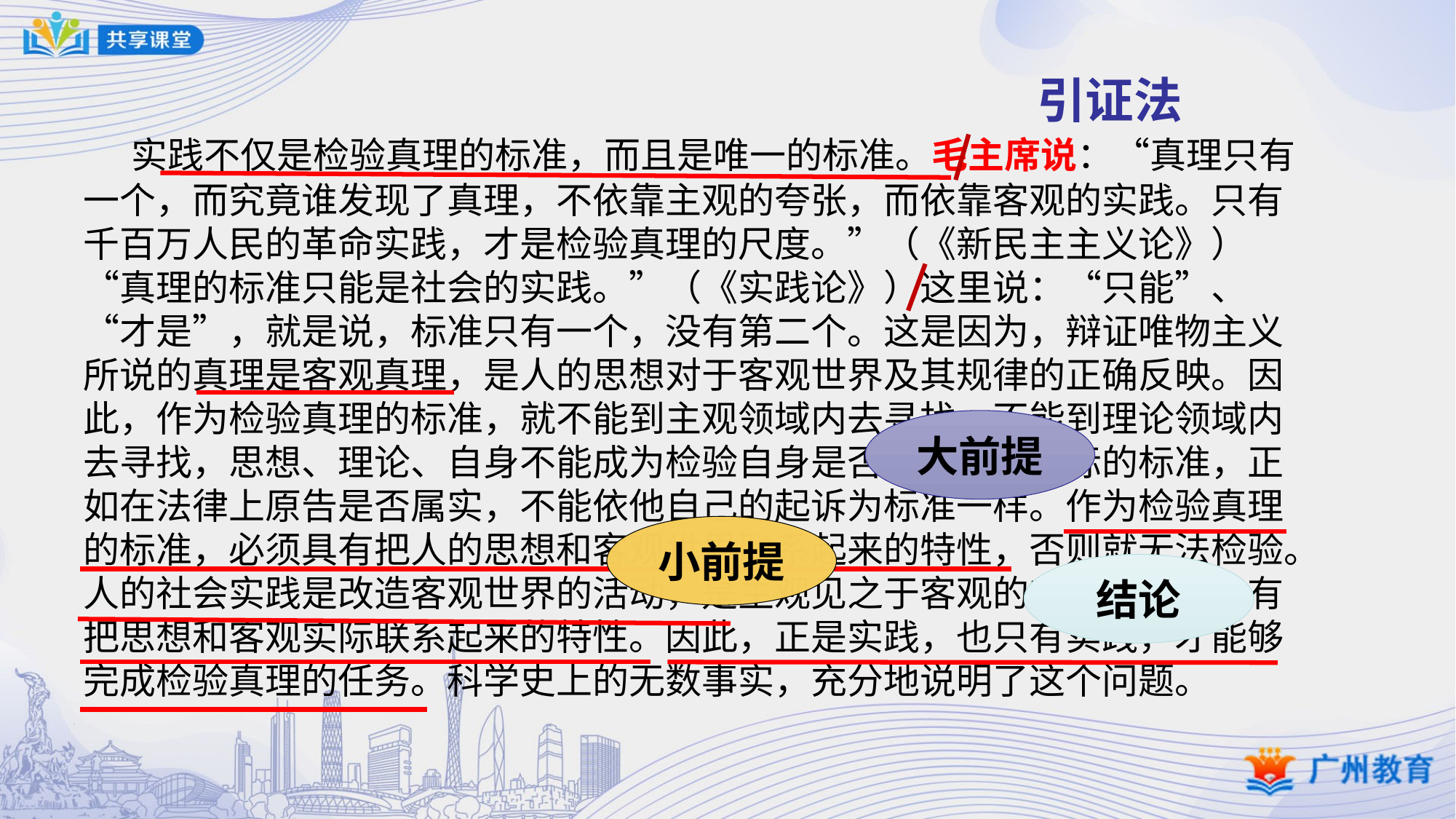

引证法
    实践不仅是检验真理的标准，而且是唯一的标准。毛主席说：“真理只有一个，而究竟谁发现了真理，不依靠主观的夸张，而依靠客观的实践。只有千百万人民的革命实践，才是检验真理的尺度。”（《新民主主义论》）“真理的标准只能是社会的实践。”（《实践论》）这里说：“只能”、“才是”，就是说，标准只有一个，没有第二个。这是因为，辩证唯物主义所说的真理是客观真理，是人的思想对于客观世界及其规律的正确反映。因此，作为检验真理的标准，就不能到主观领域内去寻找，不能到理论领域内去寻找，思想、理论、自身不能成为检验自身是否符合客观实际的标准，正如在法律上原告是否属实，不能依他自己的起诉为标准一样。作为检验真理的标准，必须具有把人的思想和客观世界联系起来的特性，否则就无法检验。人的社会实践是改造客观世界的活动，是主观见之于客观的东西。实践具有把思想和客观实际联系起来的特性。因此，正是实践，也只有实践，才能够完成检验真理的任务。科学史上的无数事实，充分地说明了这个问题。
大前提
小前提
结论